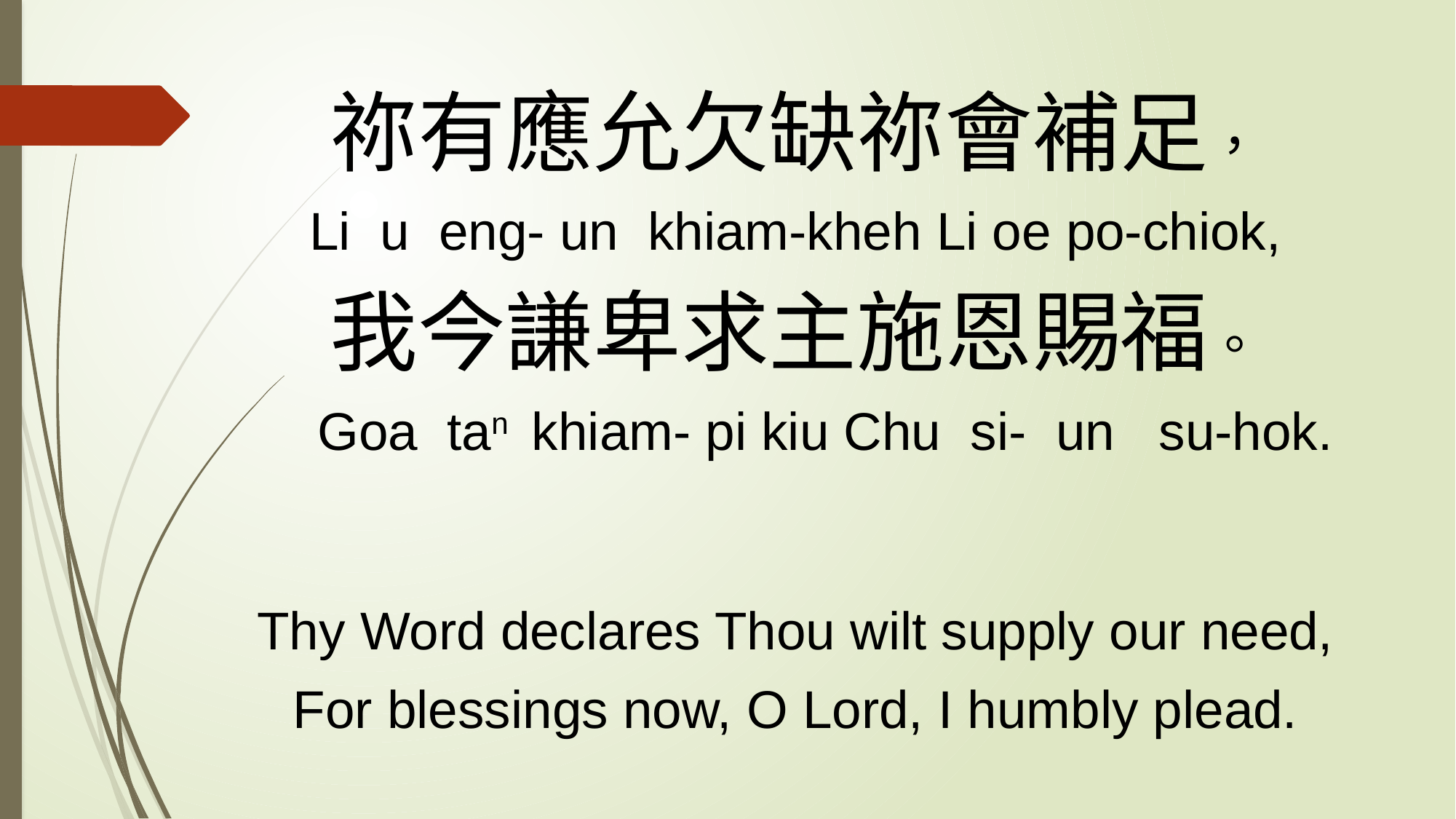

祢有應允欠缺祢會補足，
Li  u  eng- un  khiam-kheh Li oe po-chiok,
我今謙卑求主施恩賜福。
      Goa  tan  khiam- pi kiu Chu  si-  un   su-hok.

Thy Word declares Thou wilt supply our need,
For blessings now, O Lord, I humbly plead.